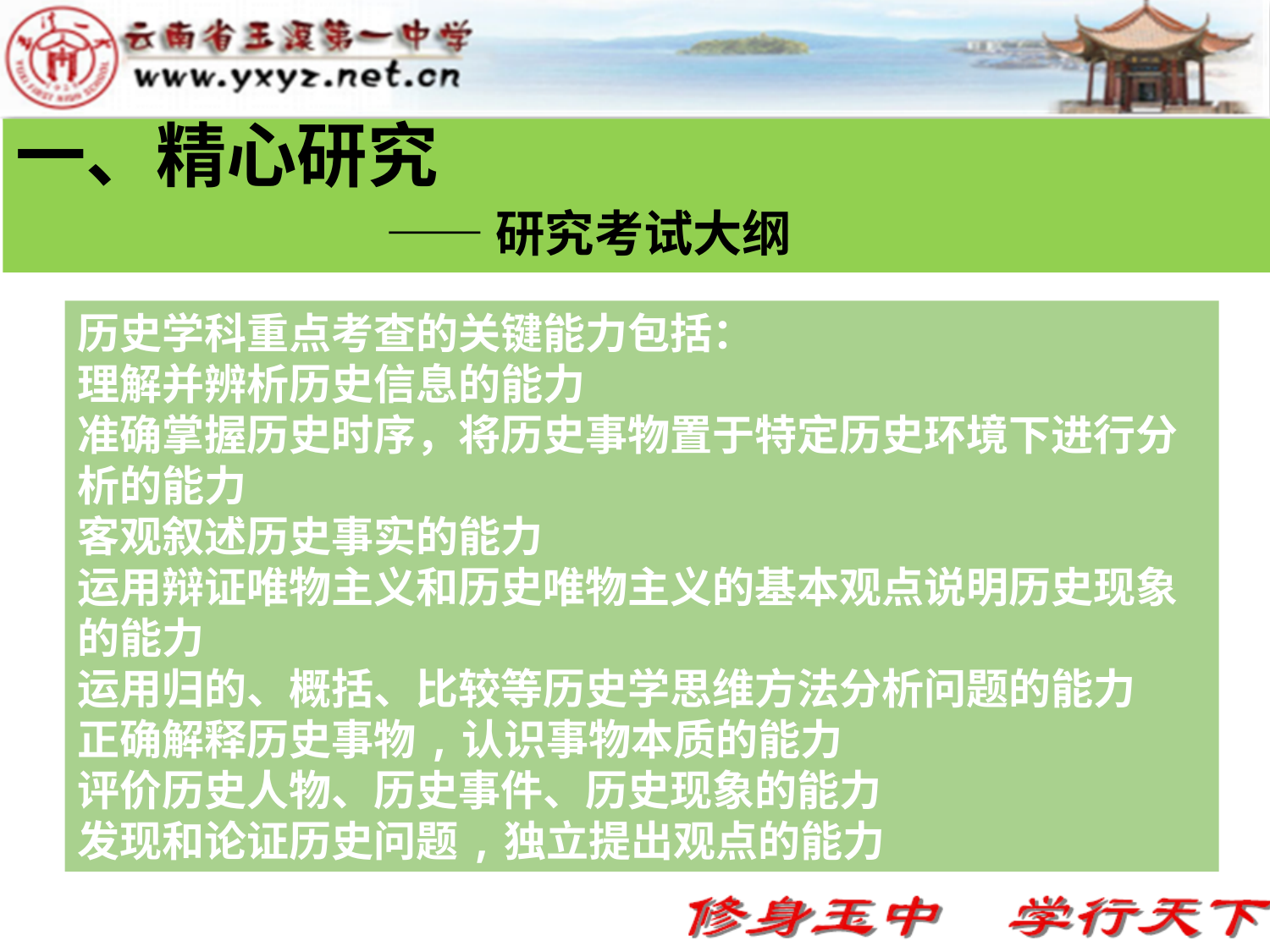

一、精心研究
                       ——研究考试大纲
历史学科重点考查的关键能力包括：
理解并辨析历史信息的能力
准确掌握历史时序，将历史事物置于特定历史环境下进行分析的能力
客观叙述历史事实的能力
运用辩证唯物主义和历史唯物主义的基本观点说明历史现象的能力
运用归的、概括、比较等历史学思维方法分析问题的能力
正确解释历史事物,认识事物本质的能力
评价历史人物、历史事件、历史现象的能力
发现和论证历史问题,独立提出观点的能力